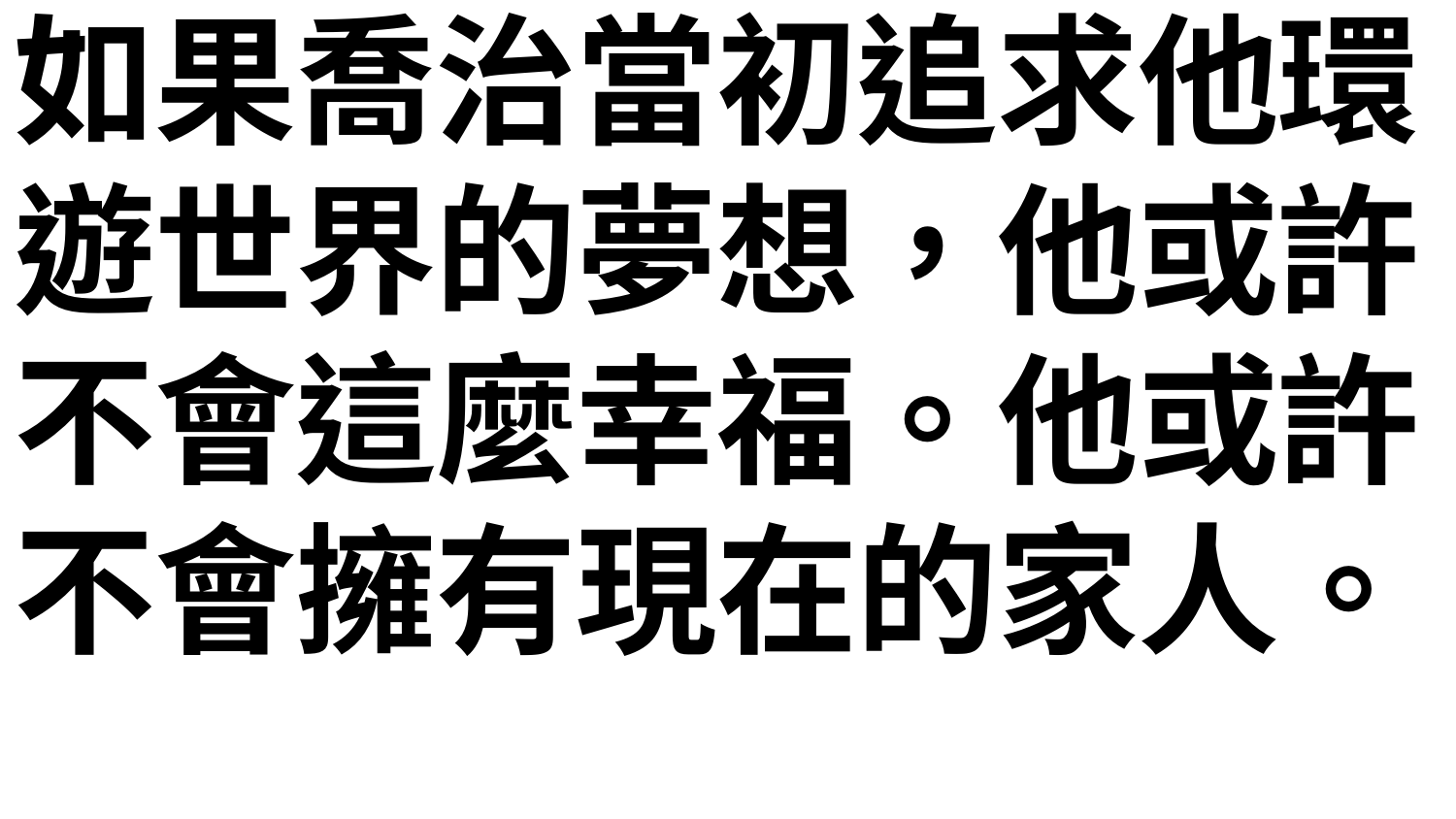

如果喬治當初追求他環遊世界的夢想，他或許不會這麼幸福。他或許不會擁有現在的家人。